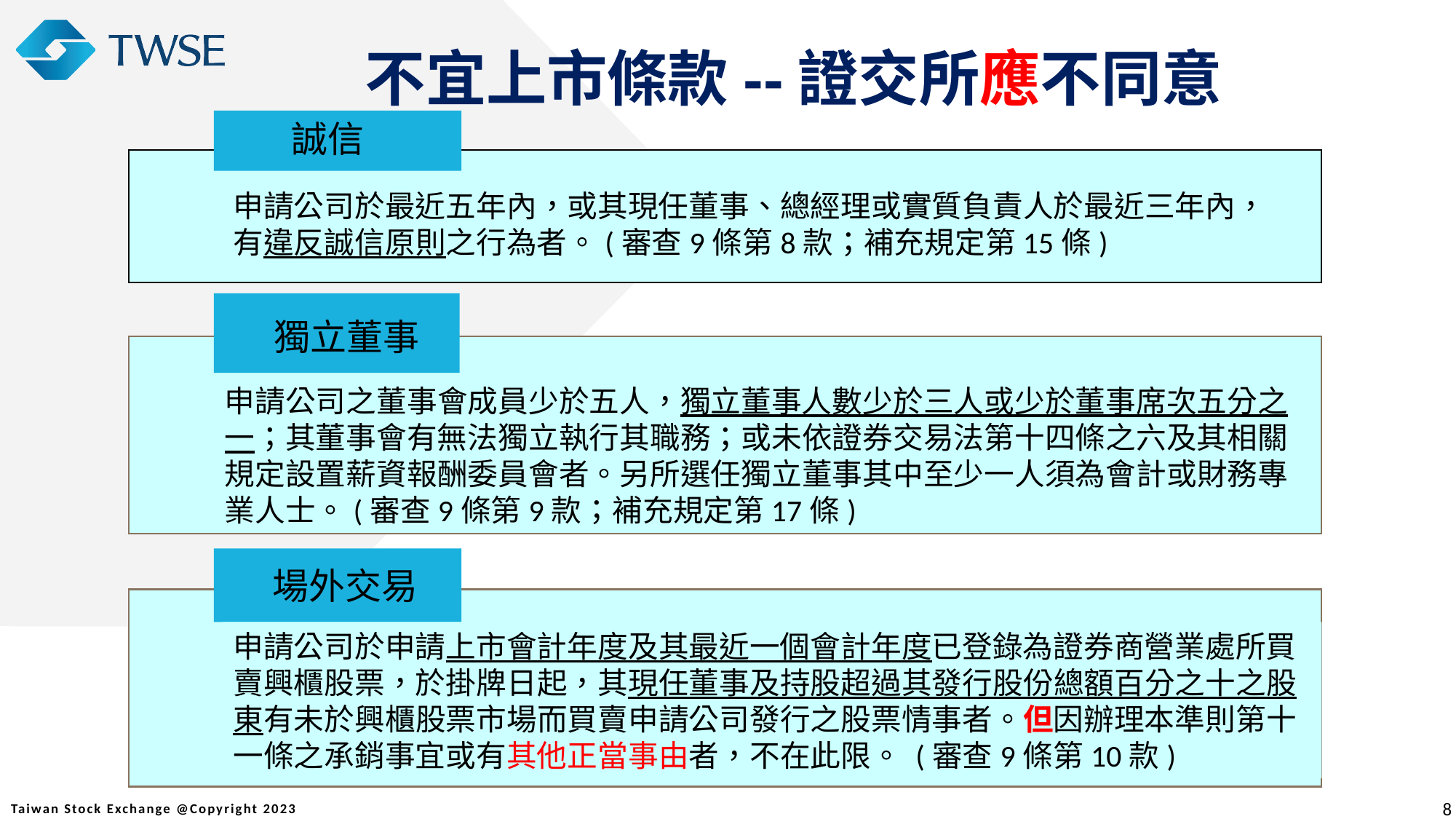

不宜上市條款--證交所應不同意

誠信

申請公司於最近五年內，或其現任董事、總經理或實質負責人於最近三年內，有違反誠信原則之行為者。(審查9條第8款；補充規定第15條)

   獨立董事

申請公司之董事會成員少於五人，獨立董事人數少於三人或少於董事席次五分之一；其董事會有無法獨立執行其職務；或未依證券交易法第十四條之六及其相關規定設置薪資報酬委員會者。另所選任獨立董事其中至少一人須為會計或財務專業人士。(審查9條第9款；補充規定第17條)

   場外交易

申請公司於申請上市會計年度及其最近一個會計年度已登錄為證券商營業處所買賣興櫃股票，於掛牌日起，其現任董事及持股超過其發行股份總額百分之十之股東有未於興櫃股票市場而買賣申請公司發行之股票情事者。但因辦理本準則第十一條之承銷事宜或有其他正當事由者，不在此限。 (審查9條第10款)
8